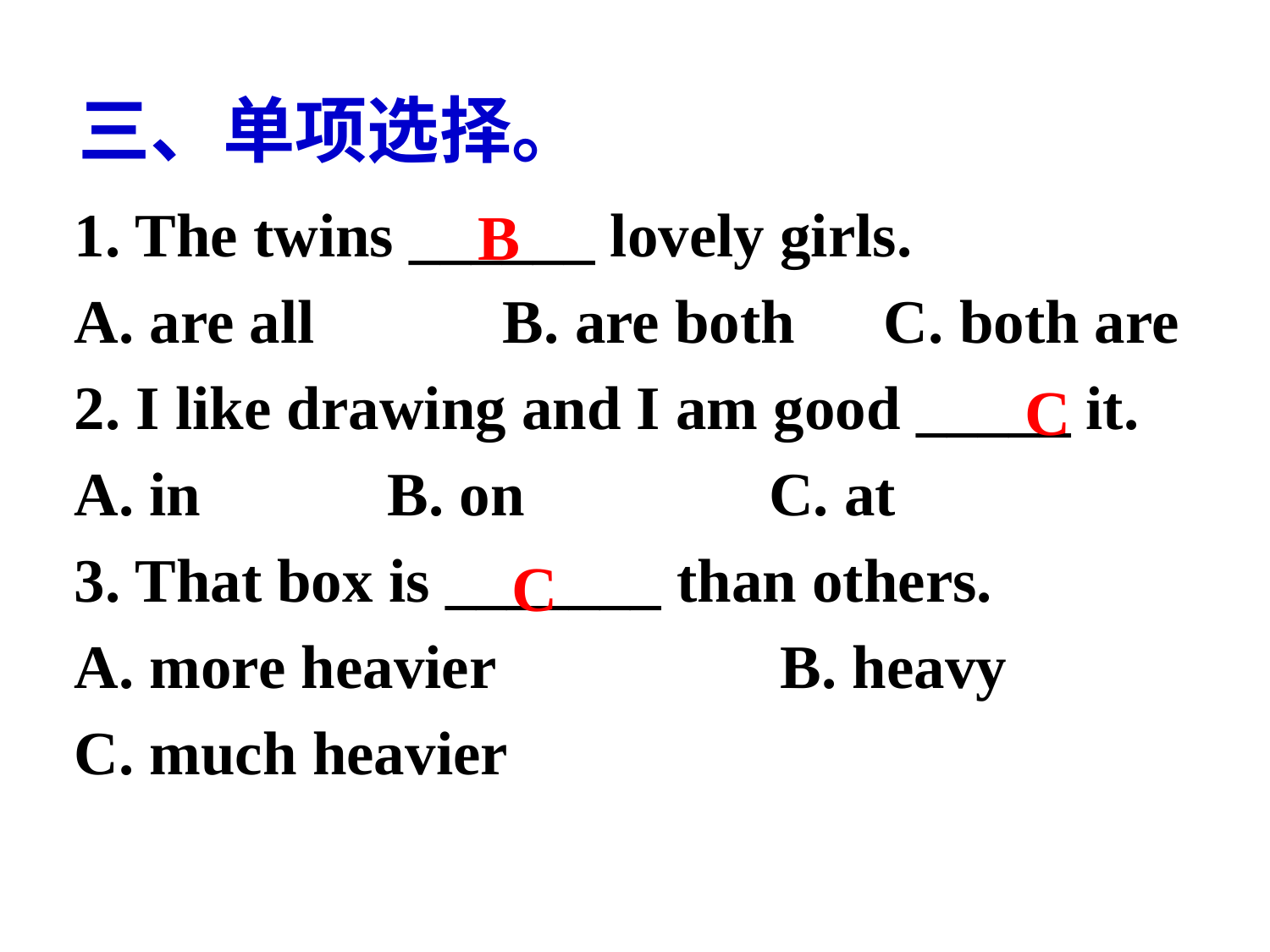

三、单项选择。
1. The twins ______ lovely girls.
A. are all		B. are both	C. both are
2. I like drawing and I am good _____ it.
A. in	         B. on	         C. at
3. That box is _______ than others.
A. more heavier	                  B. heavy
C. much heavier
B
C
C